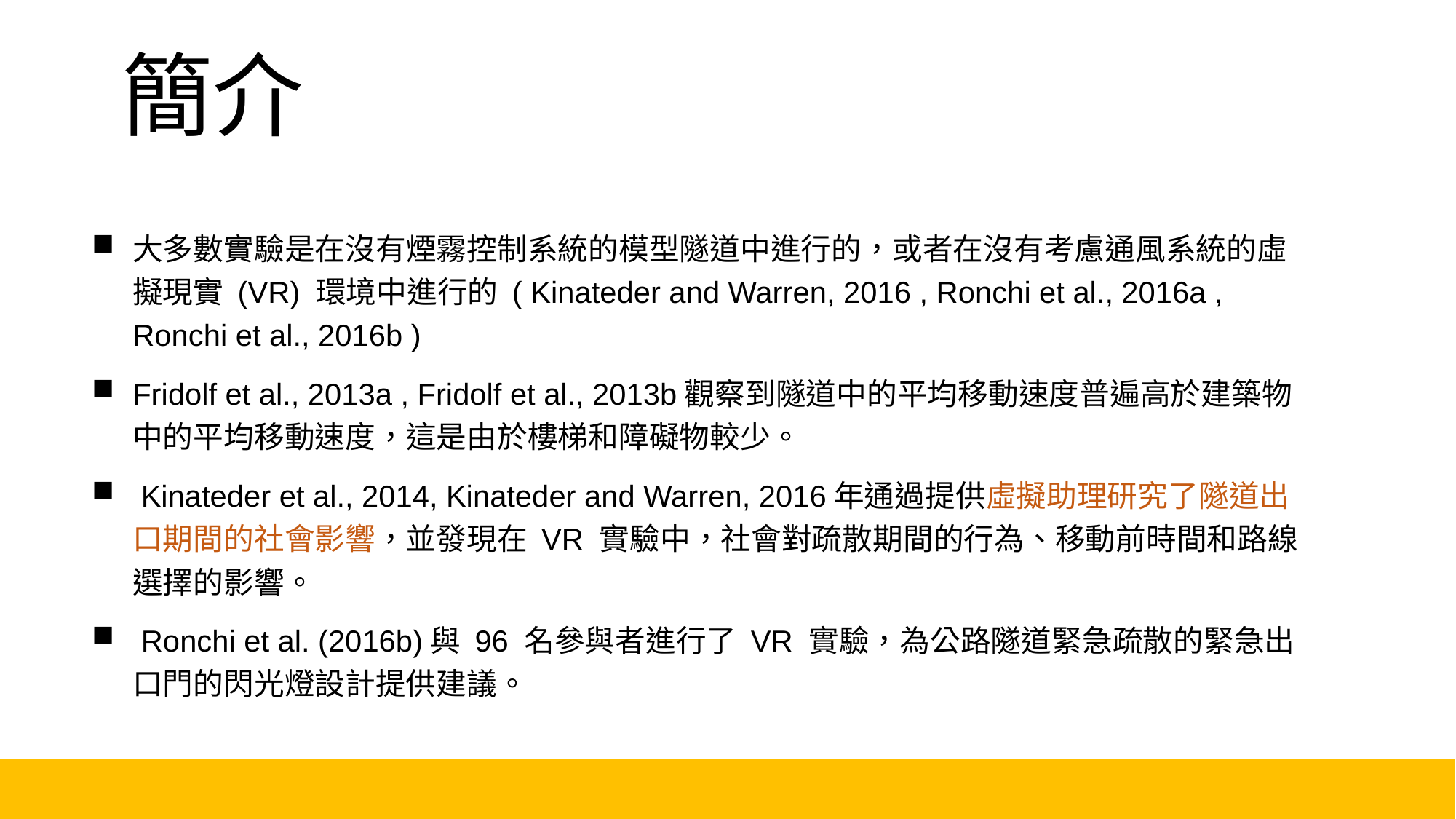

# 簡介
大多數實驗是在沒有煙霧控制系統的模型隧道中進行的，或者在沒有考慮通風系統的虛擬現實 (VR) 環境中進行的 ( Kinateder and Warren, 2016 , Ronchi et al., 2016a , Ronchi et al., 2016b )
Fridolf et al., 2013a , Fridolf et al., 2013b觀察到隧道中的平均移動速度普遍高於建築物中的平均移動速度，這是由於樓梯和障礙物較少。
 Kinateder et al., 2014, Kinateder and Warren, 2016年通過提供虛擬助理研究了隧道出口期間的社會影響，並發現在 VR 實驗中，社會對疏散期間的行為、移動前時間和路線選擇的影響。
 Ronchi et al. (2016b)與 96 名參與者進行了 VR 實驗，為公路隧道緊急疏散的緊急出口門的閃光燈設計提供建議。

4